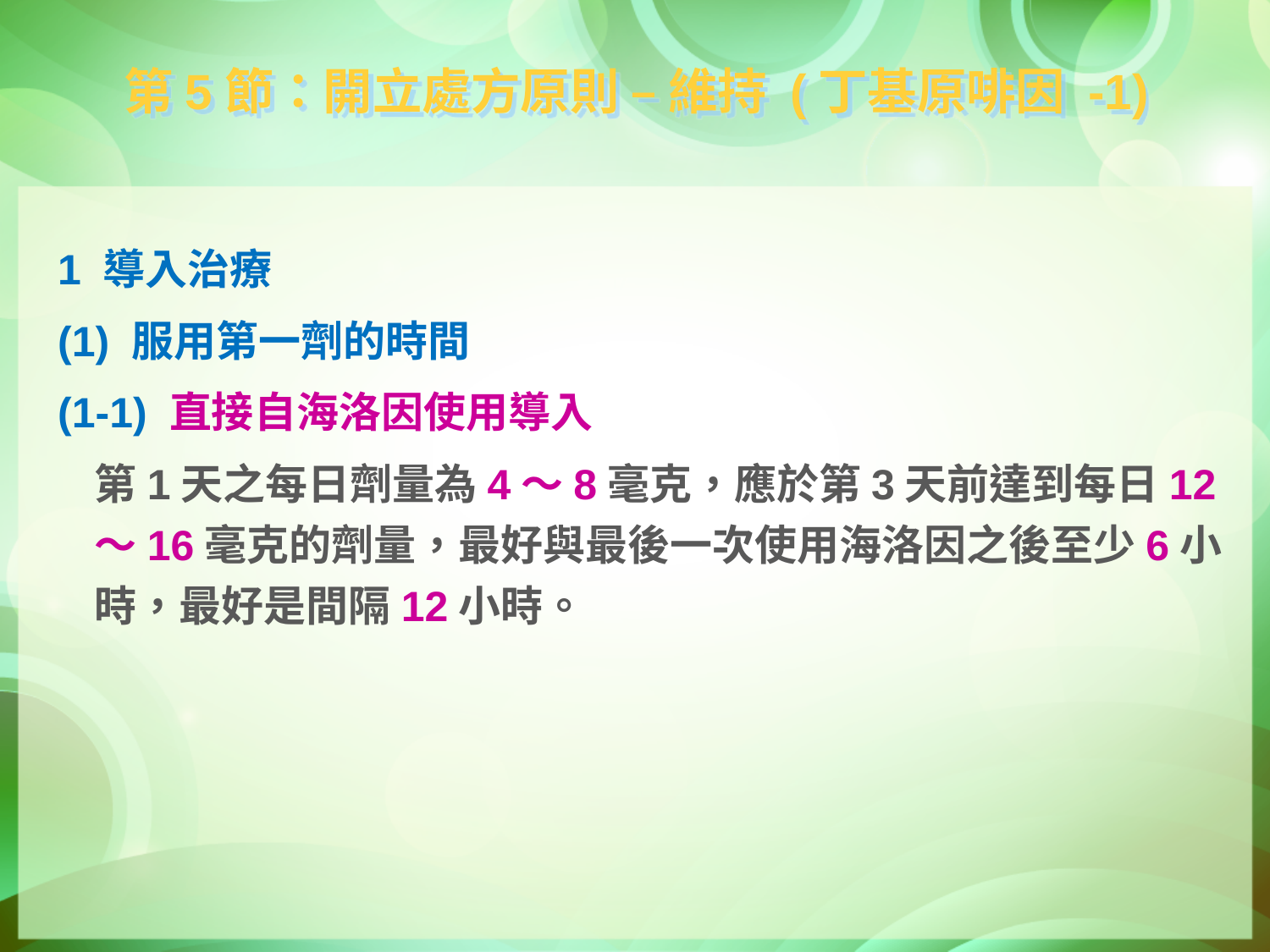

第5節：開立處方原則 – 維持 (丁基原啡因 -1)
1 導入治療
(1) 服用第一劑的時間
(1-1) 直接自海洛因使用導入
	第1天之每日劑量為4～8毫克，應於第3天前達到每日12～16毫克的劑量，最好與最後一次使用海洛因之後至少6小時，最好是間隔12小時。